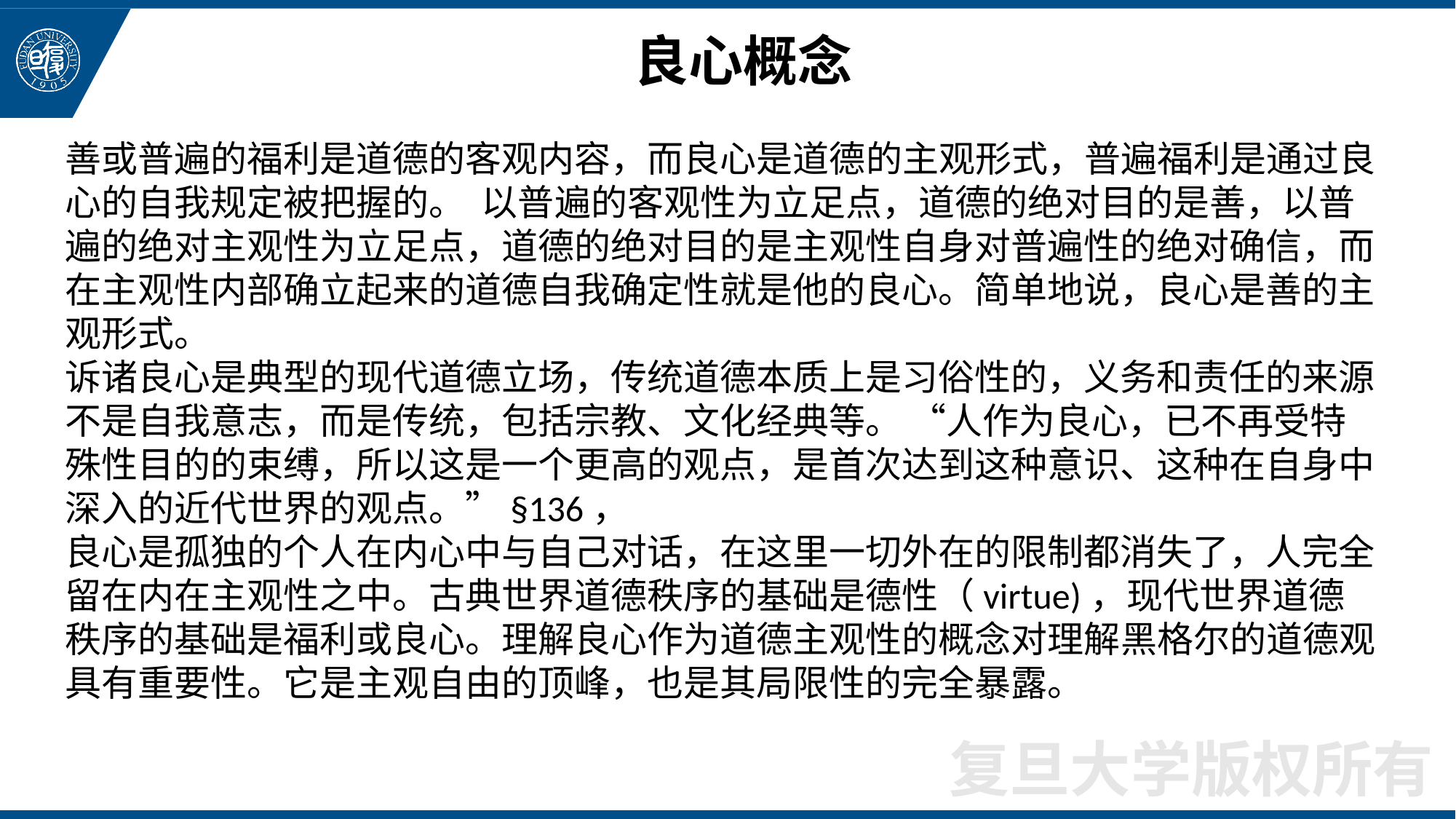

# 良心概念
善或普遍的福利是道德的客观内容，而良心是道德的主观形式，普遍福利是通过良心的自我规定被把握的。  以普遍的客观性为立足点，道德的绝对目的是善，以普遍的绝对主观性为立足点，道德的绝对目的是主观性自身对普遍性的绝对确信，而在主观性内部确立起来的道德自我确定性就是他的良心。简单地说，良心是善的主观形式。
诉诸良心是典型的现代道德立场，传统道德本质上是习俗性的，义务和责任的来源不是自我意志，而是传统，包括宗教、文化经典等。 “人作为良心，已不再受特殊性目的的束缚，所以这是一个更高的观点，是首次达到这种意识、这种在自身中深入的近代世界的观点。”§136，
良心是孤独的个人在内心中与自己对话，在这里一切外在的限制都消失了，人完全留在内在主观性之中。古典世界道德秩序的基础是德性（virtue)，现代世界道德秩序的基础是福利或良心。理解良心作为道德主观性的概念对理解黑格尔的道德观具有重要性。它是主观自由的顶峰，也是其局限性的完全暴露。